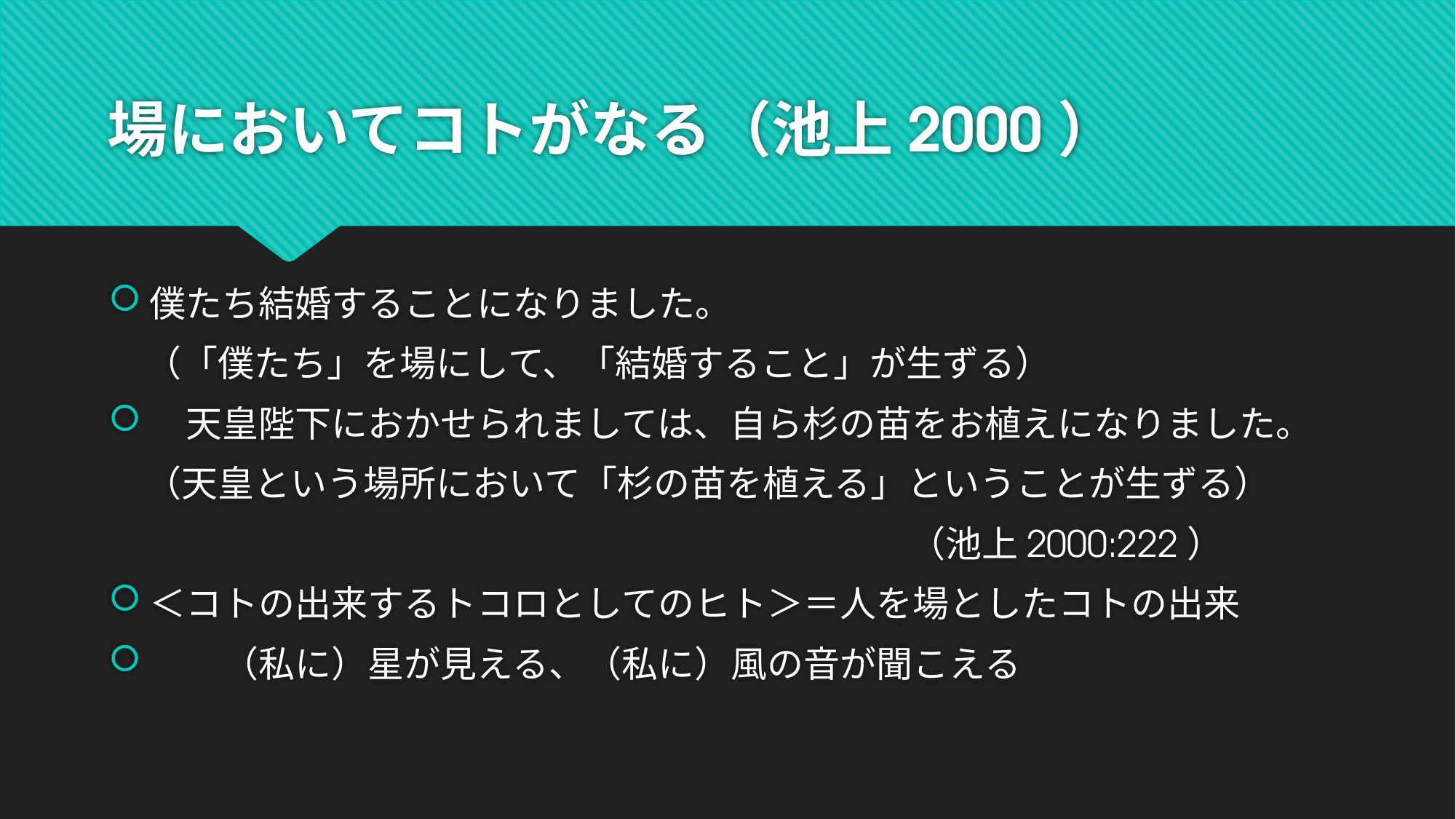

# 場においてコトがなる（池上2000）
僕たち結婚することになりました。
　（「僕たち」を場にして、「結婚すること」が生ずる）
　天皇陛下におかせられましては、自ら杉の苗をお植えになりました。
　（天皇という場所において「杉の苗を植える」ということが生ずる）
　　　　　　　　　　　　　　　　　　　　　　（池上2000:222）
＜コトの出来するトコロとしてのヒト＞＝人を場としたコトの出来
　　（私に）星が見える、（私に）風の音が聞こえる